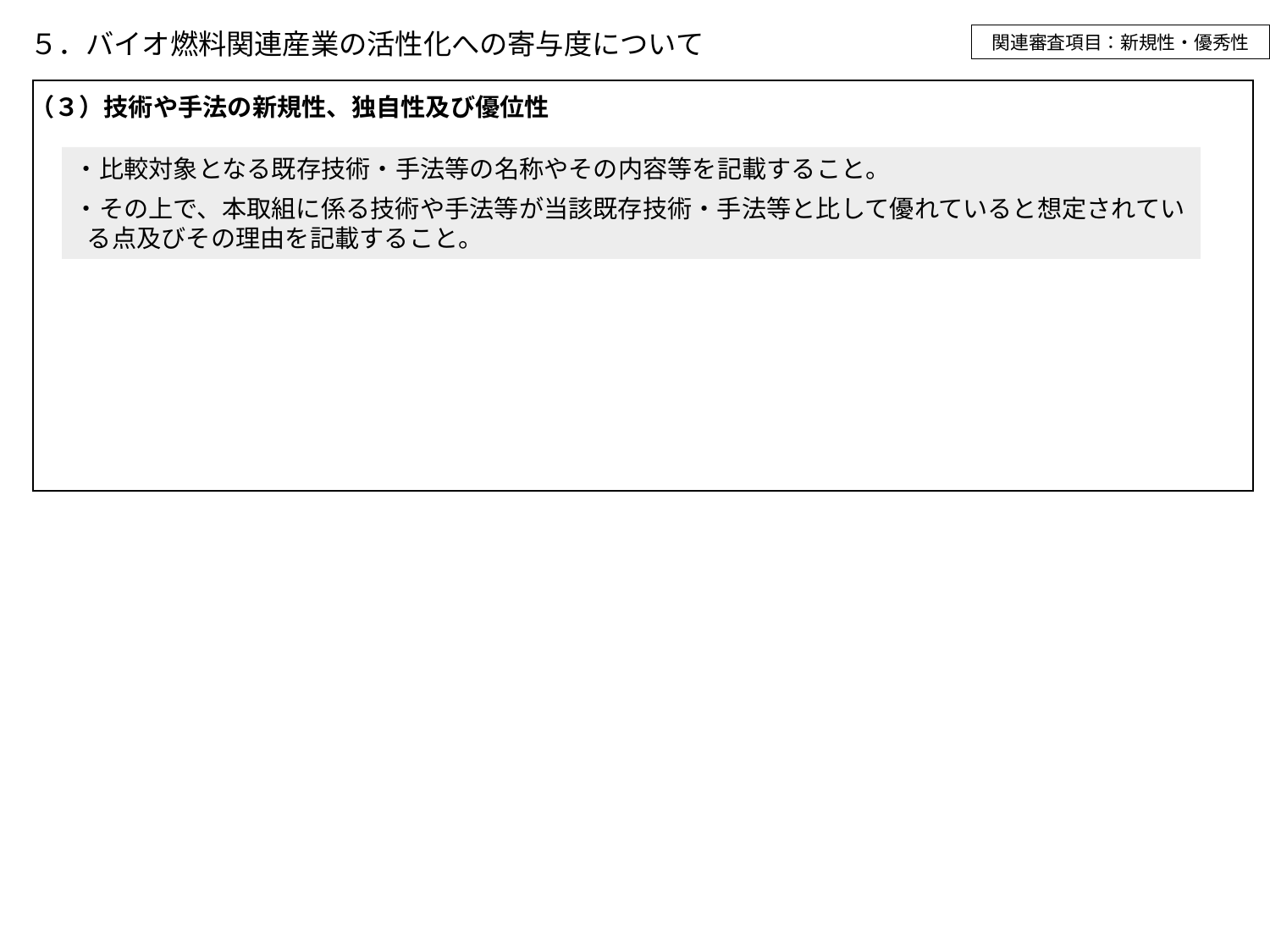

５．バイオ燃料関連産業の活性化への寄与度について
関連審査項目：新規性・優秀性

（３）技術や手法の新規性、独自性及び優位性
・比較対象となる既存技術・手法等の名称やその内容等を記載すること。
・その上で、本取組に係る技術や手法等が当該既存技術・手法等と比して優れていると想定されている点及びその理由を記載すること。